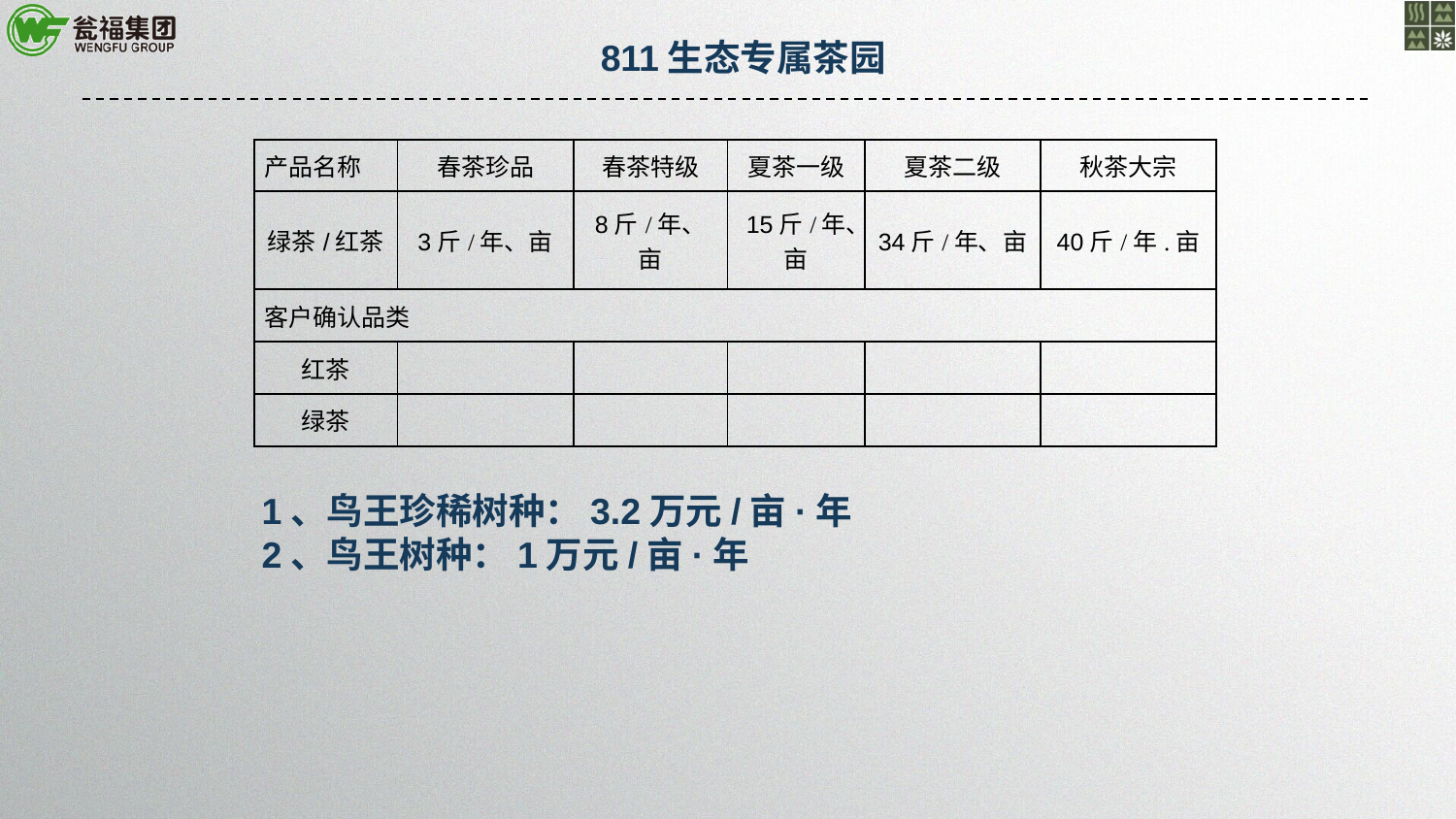

811生态专属茶园

| 产品名称 | 春茶珍品 | 春茶特级 | 夏茶一级 | 夏茶二级 | 秋茶大宗 |
| --- | --- | --- | --- | --- | --- |
| 绿茶/红茶 | 3斤/年、亩 | 8斤/年、亩 | 15斤/年、亩 | 34斤/年、亩 | 40斤/年.亩 |
| 客户确认品类 |  |  |  |  |  |
| 红茶 |  |  |  |  |  |
| 绿茶 |  |  |  |  |  |
1、鸟王珍稀树种：3.2万元/亩·年
2、鸟王树种：1万元/亩·年